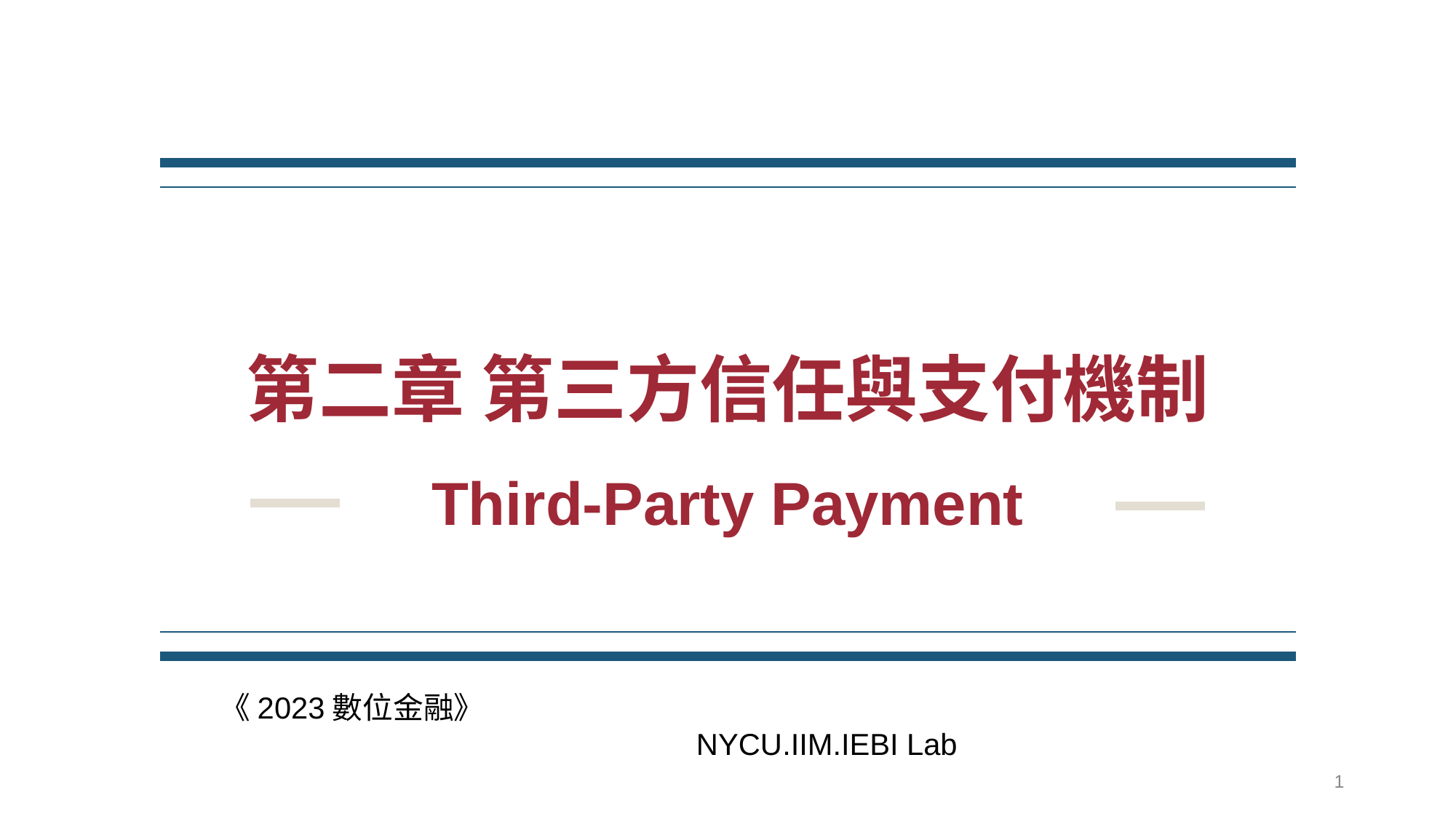

# 第二章 第三方信任與支付機制
Third-Party Payment
《2023數位金融》                                                                                                                                             NYCU.IIM.IEBI Lab
1